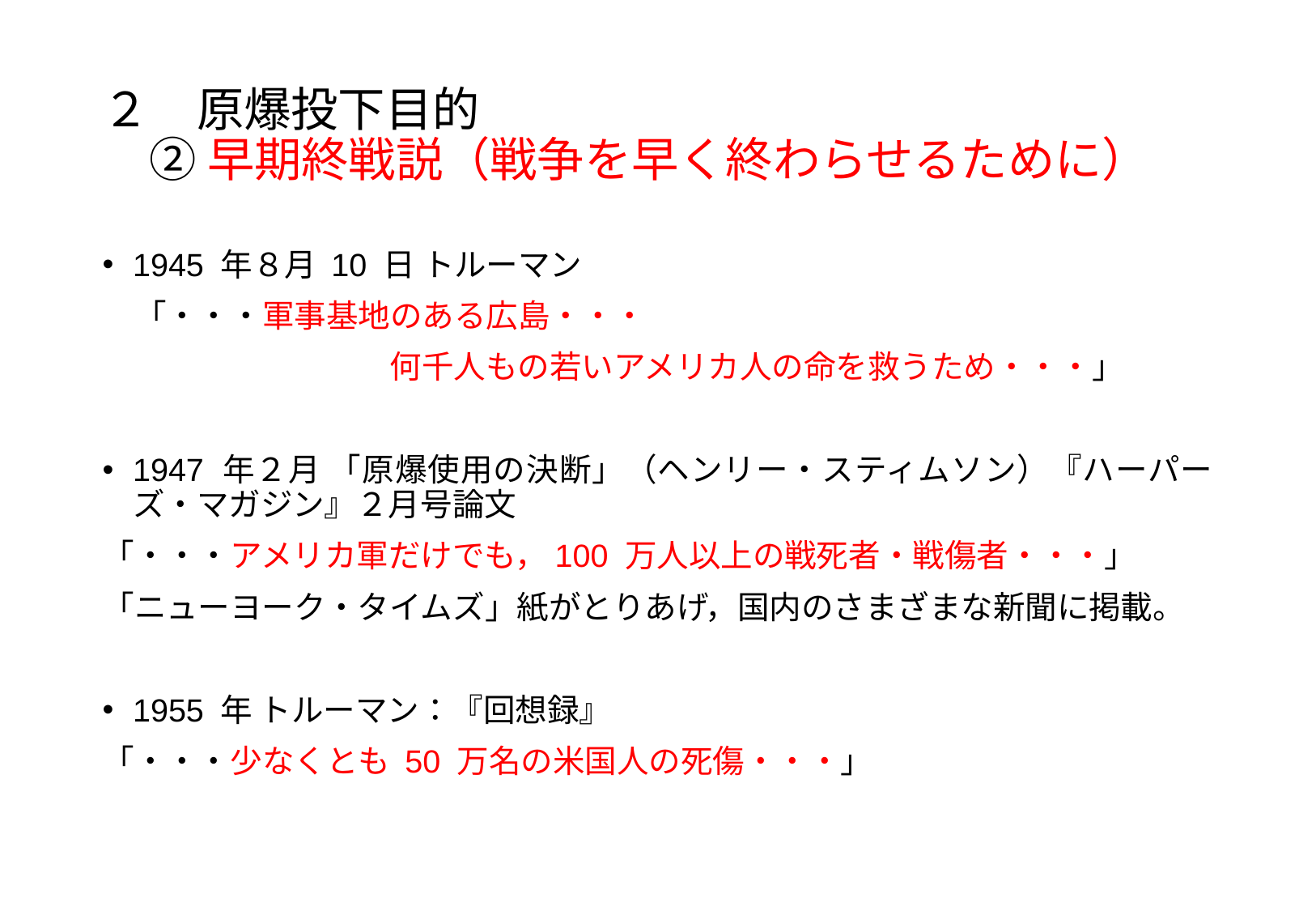

# ２　原爆投下目的 　② 早期終戦説（戦争を早く終わらせるために）
1945 年８月 10 日 トルーマン
　「・・・軍事基地のある広島・・・
　　　　　　　　　何千人もの若いアメリカ人の命を救うため・・・」

1947 年２月 「原爆使用の決断」（ヘンリー・スティムソン）『ハーパーズ・マガジン』２月号論文
「・・・アメリカ軍だけでも，100 万人以上の戦死者・戦傷者・・・」
「ニューヨーク・タイムズ」紙がとりあげ，国内のさまざまな新聞に掲載。

1955 年 トルーマン：『回想録』
「・・・少なくとも 50 万名の米国人の死傷・・・」